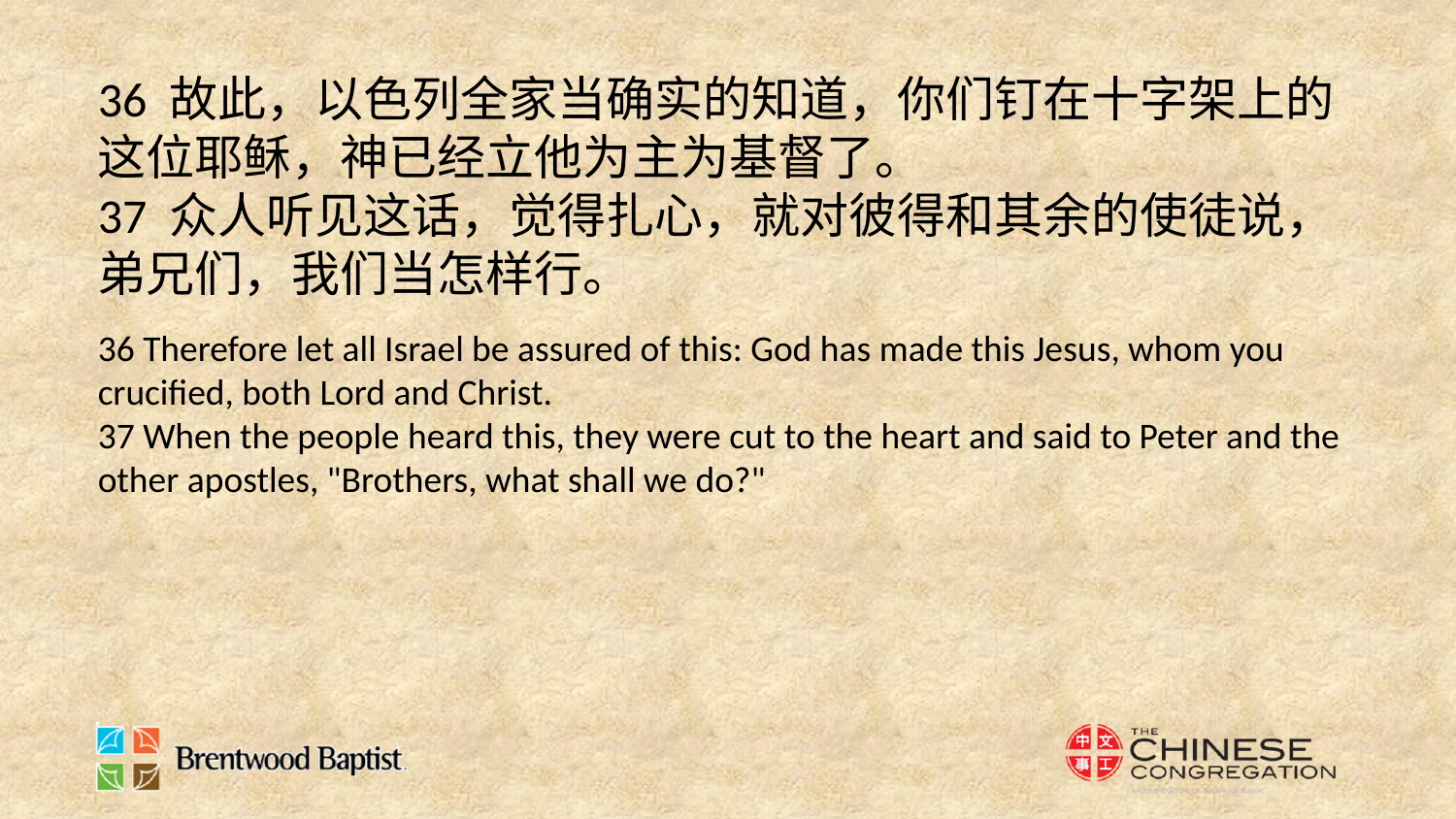

36 故此，以色列全家当确实的知道，你们钉在十字架上的这位耶稣，神已经立他为主为基督了。
37 众人听见这话，觉得扎心，就对彼得和其余的使徒说，弟兄们，我们当怎样行。

36 Therefore let all Israel be assured of this: God has made this Jesus, whom you crucified, both Lord and Christ.
37 When the people heard this, they were cut to the heart and said to Peter and the other apostles, "Brothers, what shall we do?"